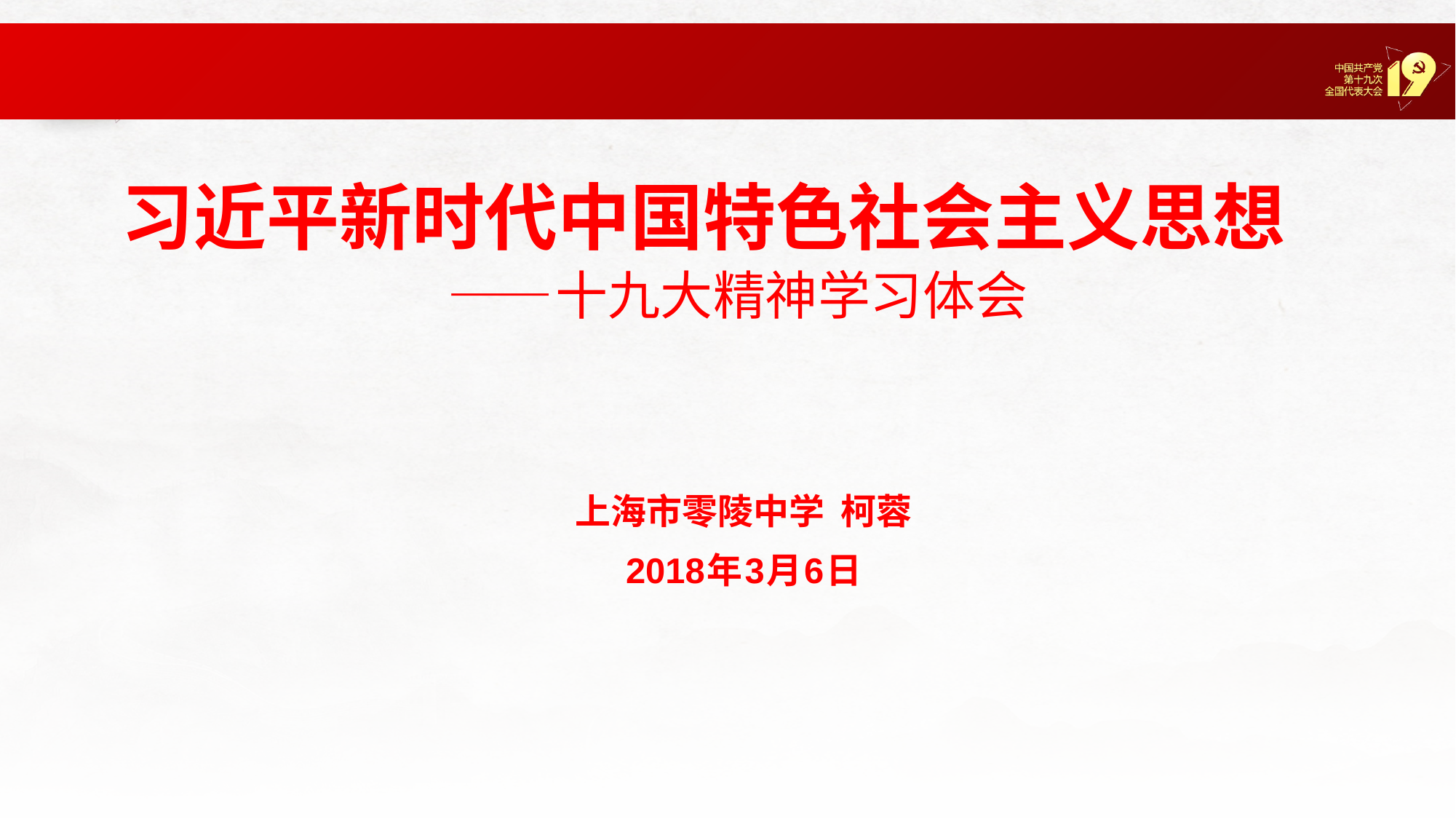

习近平新时代中国特色社会主义思想

——十九大精神学习体会

上海市零陵中学  柯蓉
2018年3月6日